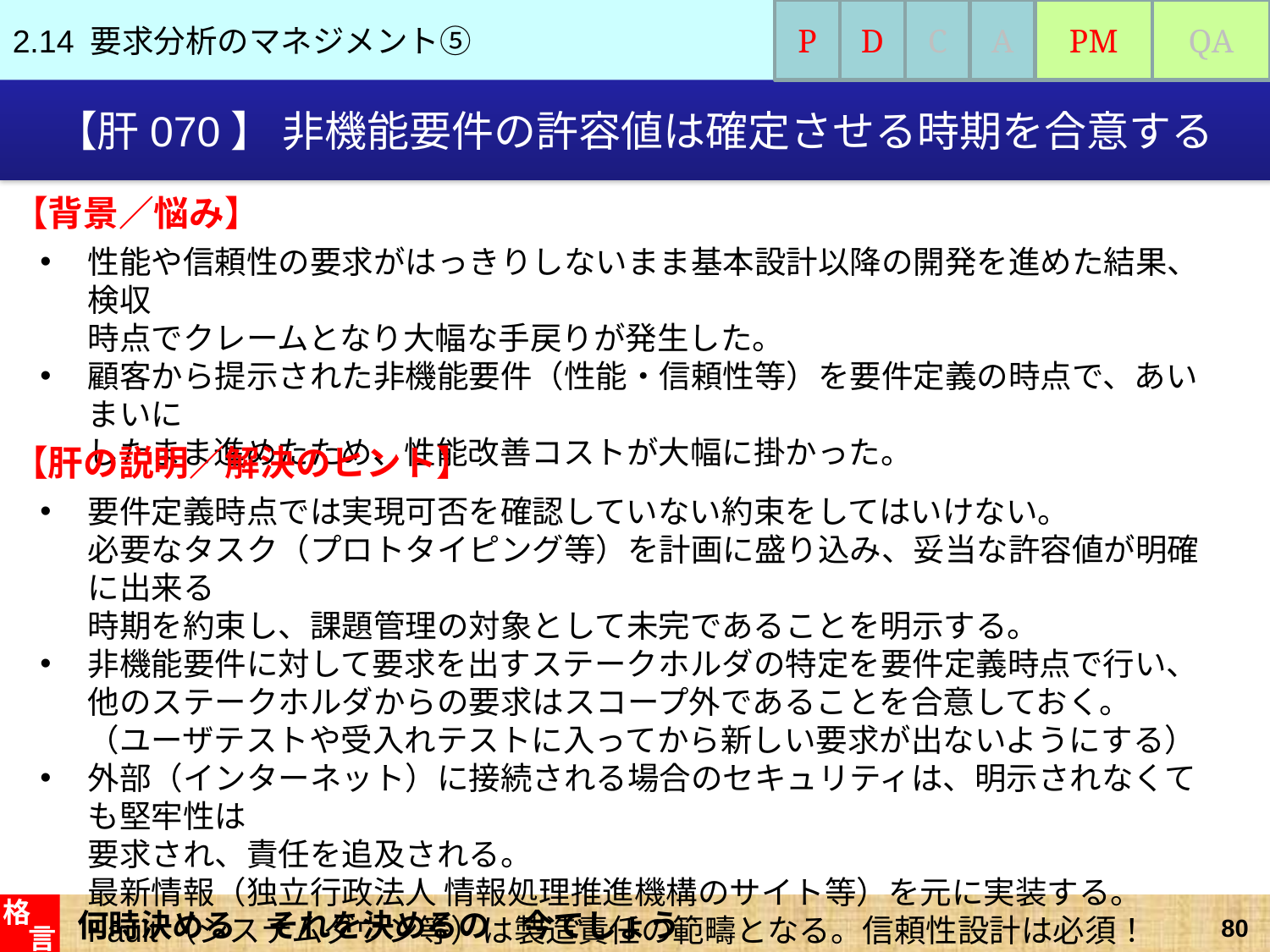

2.14 要求分析のマネジメント⑤
P
D
C
A
PM
QA
# 【肝070】 非機能要件の許容値は確定させる時期を合意する
【背景／悩み】
性能や信頼性の要求がはっきりしないまま基本設計以降の開発を進めた結果、検収
時点でクレームとなり大幅な手戻りが発生した。
顧客から提示された非機能要件（性能・信頼性等）を要件定義の時点で、あいまいに
したまま進めたため、性能改善コストが大幅に掛かった。
【肝の説明／解決のヒント】
要件定義時点では実現可否を確認していない約束をしてはいけない。
必要なタスク（プロトタイピング等）を計画に盛り込み、妥当な許容値が明確に出来る
時期を約束し、課題管理の対象として未完であることを明示する。
非機能要件に対して要求を出すステークホルダの特定を要件定義時点で行い、他のステークホルダからの要求はスコープ外であることを合意しておく。
（ユーザテストや受入れテストに入ってから新しい要求が出ないようにする）
外部（インターネット）に接続される場合のセキュリティは、明示されなくても堅牢性は
要求され、責任を追及される。
最新情報（独立行政法人 情報処理推進機構のサイト等）を元に実装する。
Fault（システムダウン等）は製造責任の範疇となる。信頼性設計は必須！
何時決める　それを決めるの　今でしょう
格
言
80